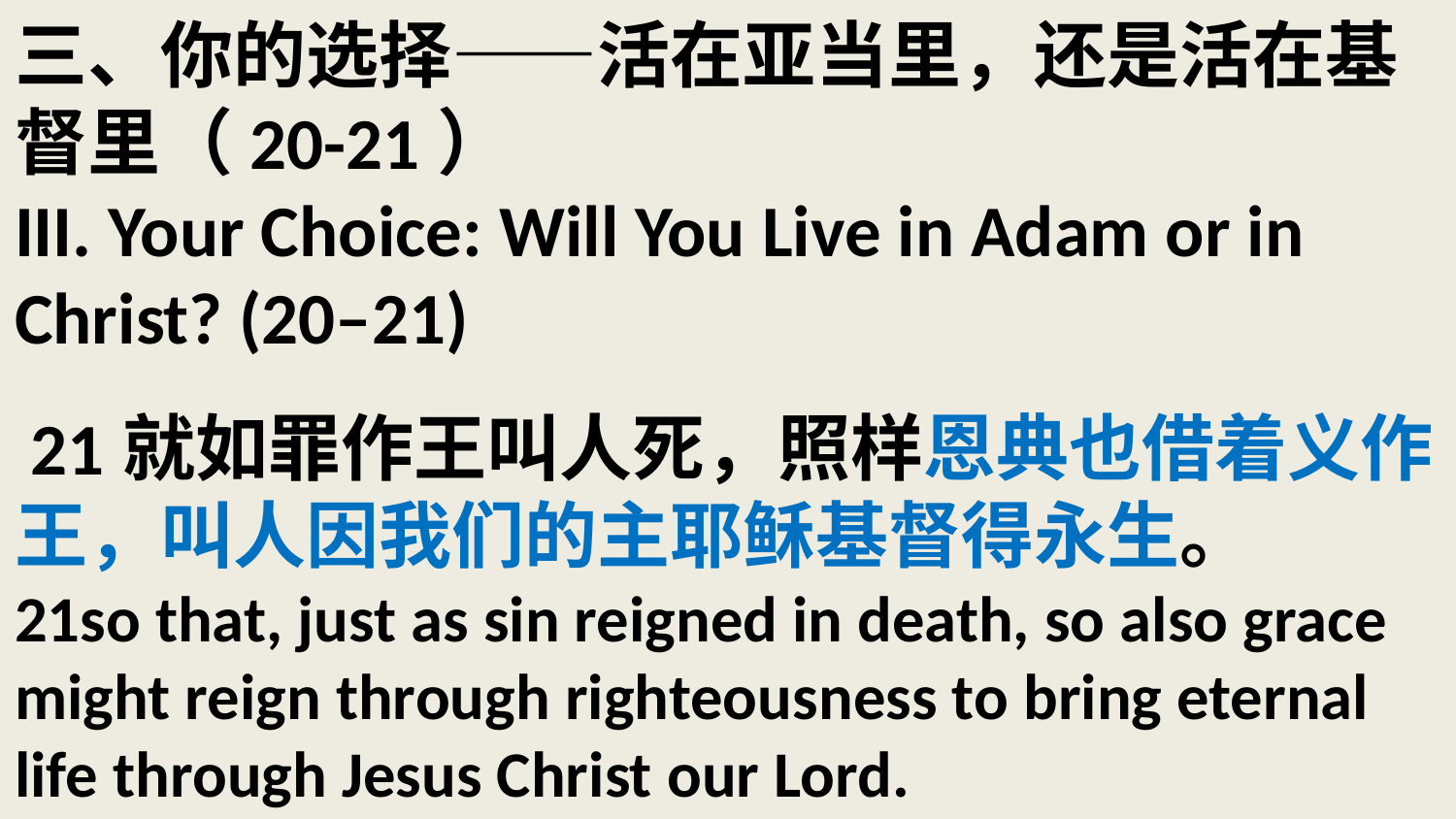

# 三、你的选择——活在亚当里，还是活在基督里（20-21） III. Your Choice: Will You Live in Adam or in Christ? (20–21) 21就如罪作王叫人死，照样恩典也借着义作王，叫人因我们的主耶稣基督得永生。 21so that, just as sin reigned in death, so also grace might reign through righteousness to bring eternal life through Jesus Christ our Lord.